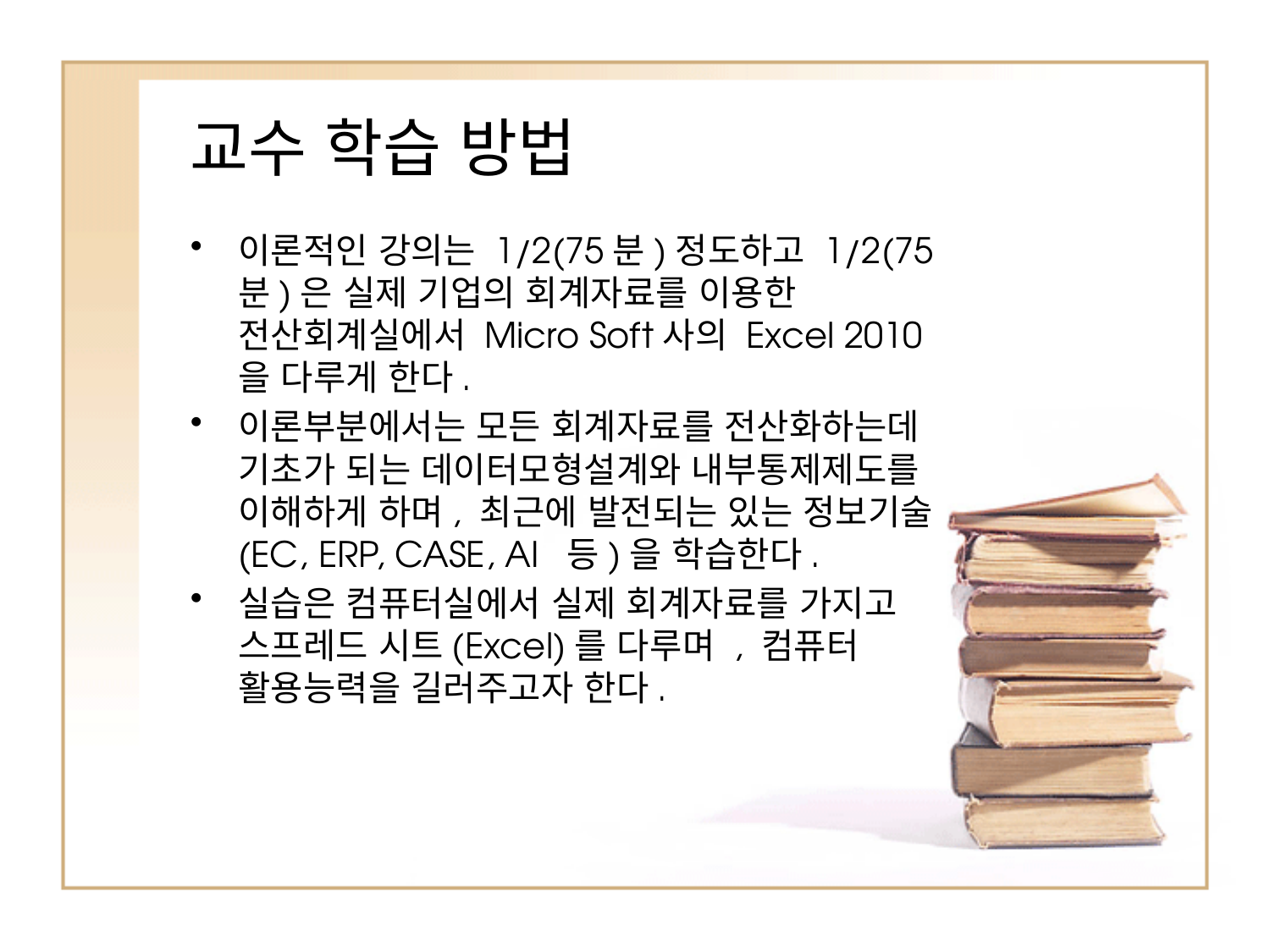

# 교수 학습 방법
이론적인 강의는 1/2(75분)정도하고 1/2(75분)은 실제 기업의 회계자료를 이용한 전산회계실에서 Micro Soft사의 Excel 2010을 다루게 한다.
이론부분에서는 모든 회계자료를 전산화하는데 기초가 되는 데이터모형설계와 내부통제제도를 이해하게 하며, 최근에 발전되는 있는 정보기술(EC, ERP, CASE, AI  등)을 학습한다.
실습은 컴퓨터실에서 실제 회계자료를 가지고 스프레드 시트(Excel)를 다루며 , 컴퓨터 활용능력을 길러주고자 한다.